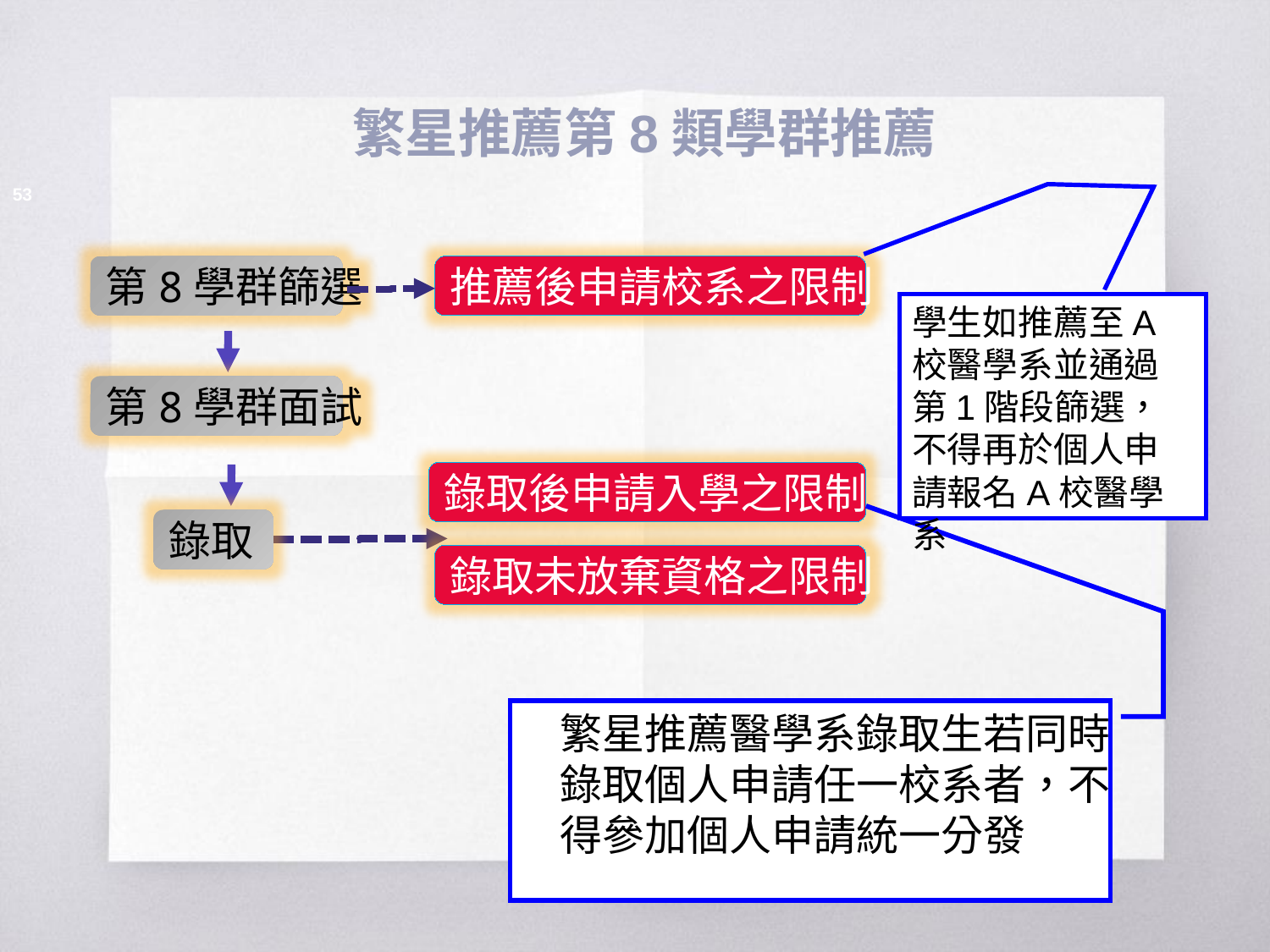

繁星推薦第8類學群推薦
53
推薦後申請校系之限制
第8學群篩選
學生如推薦至A校醫學系並通過第1階段篩選，不得再於個人申請報名A校醫學系
第8學群面試
錄取後申請入學之限制
錄取
錄取未放棄資格之限制

繁星推薦醫學系錄取生若同時錄取個人申請任一校系者，不得參加個人申請統一分發